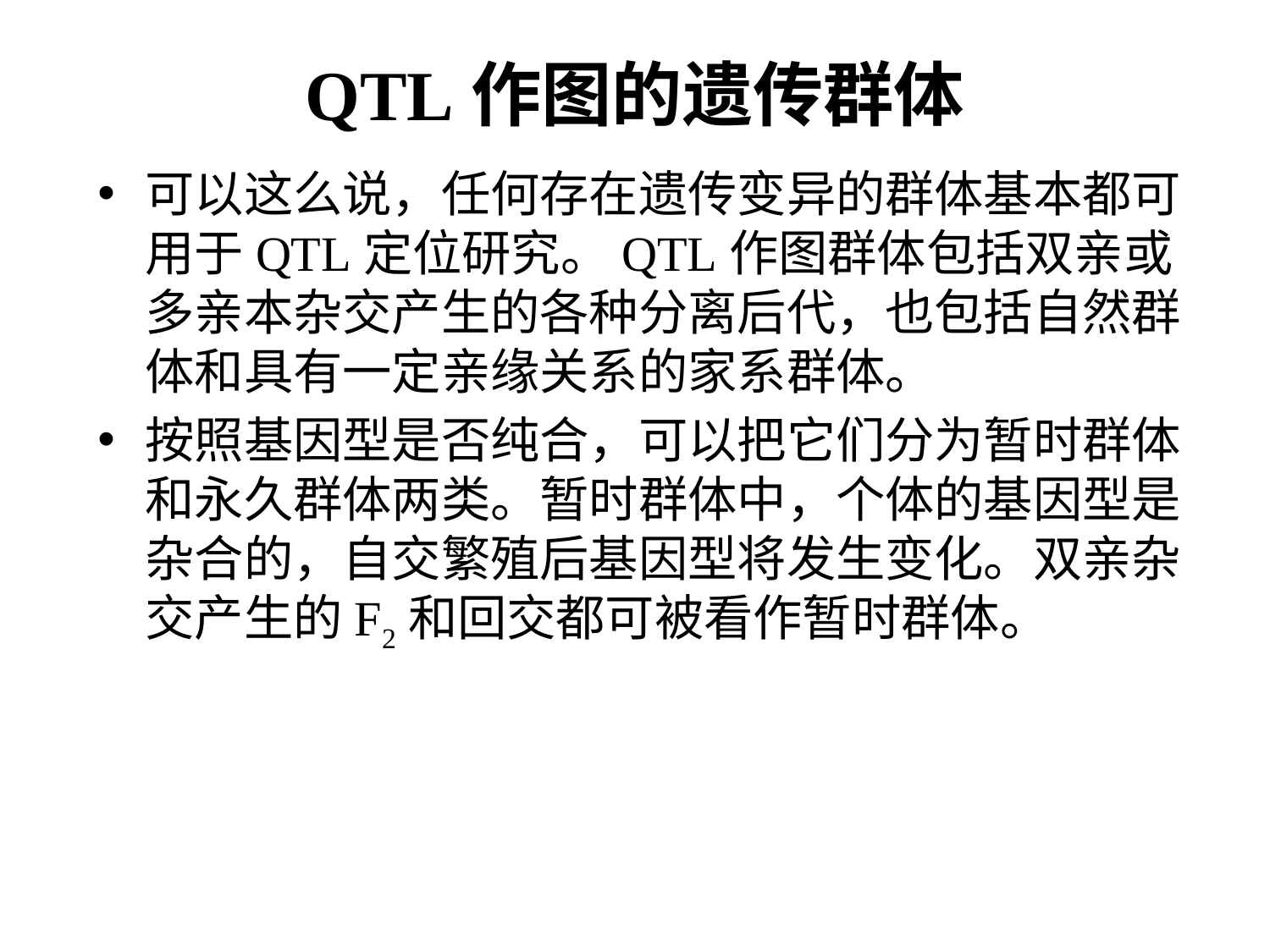

# QTL作图的遗传群体
可以这么说，任何存在遗传变异的群体基本都可用于QTL定位研究。QTL作图群体包括双亲或多亲本杂交产生的各种分离后代，也包括自然群体和具有一定亲缘关系的家系群体。
按照基因型是否纯合，可以把它们分为暂时群体和永久群体两类。暂时群体中，个体的基因型是杂合的，自交繁殖后基因型将发生变化。双亲杂交产生的F2和回交都可被看作暂时群体。